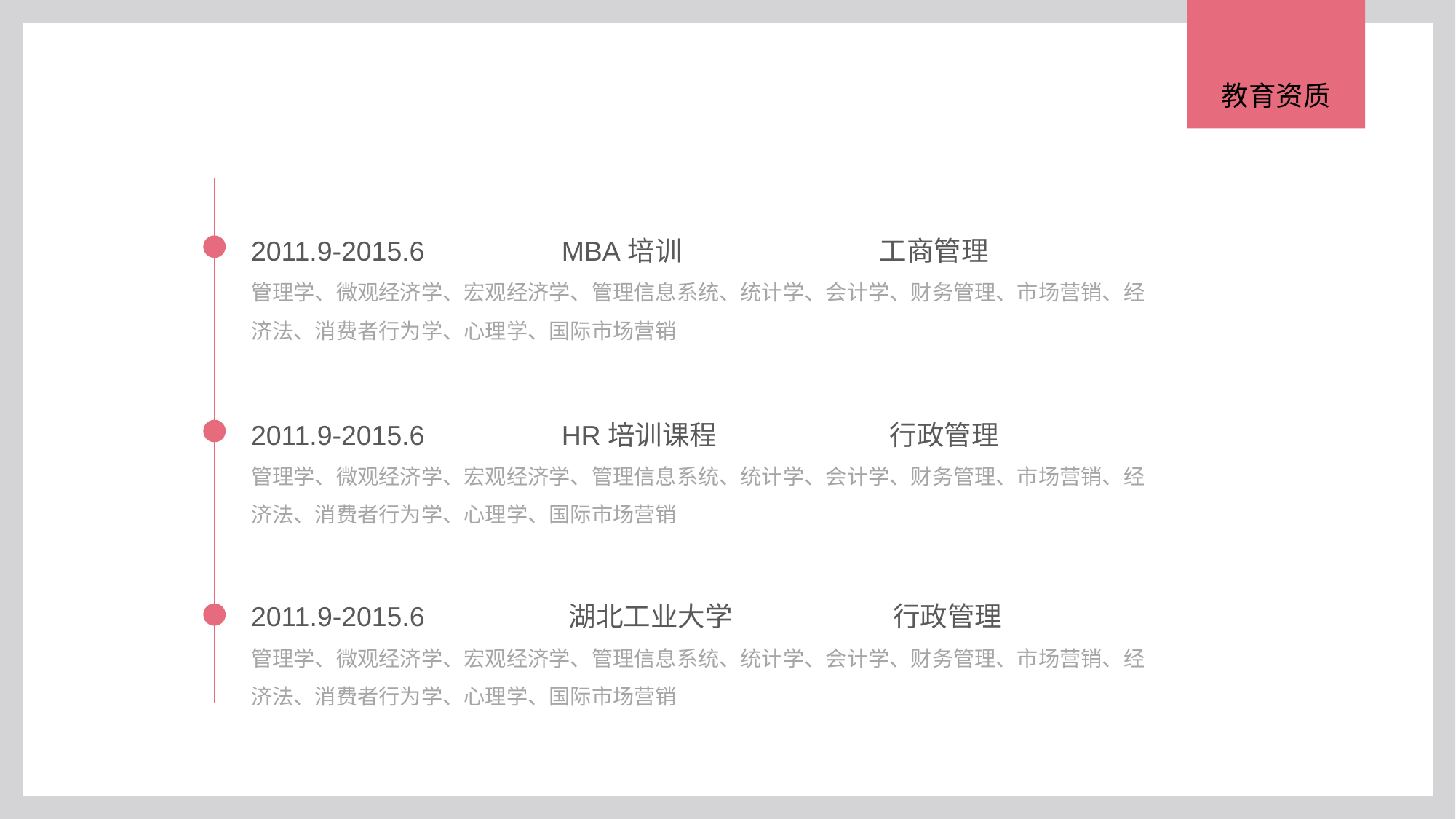

教育资质
2011.9-2015.6                  MBA培训                                工商管理
管理学、微观经济学、宏观经济学、管理信息系统、统计学、会计学、财务管理、市场营销、经济法、消费者行为学、心理学、国际市场营销

2011.9-2015.6                  HR培训课程                            行政管理
管理学、微观经济学、宏观经济学、管理信息系统、统计学、会计学、财务管理、市场营销、经济法、消费者行为学、心理学、国际市场营销

2011.9-2015.6                  湖北工业大学                          行政管理
管理学、微观经济学、宏观经济学、管理信息系统、统计学、会计学、财务管理、市场营销、经济法、消费者行为学、心理学、国际市场营销